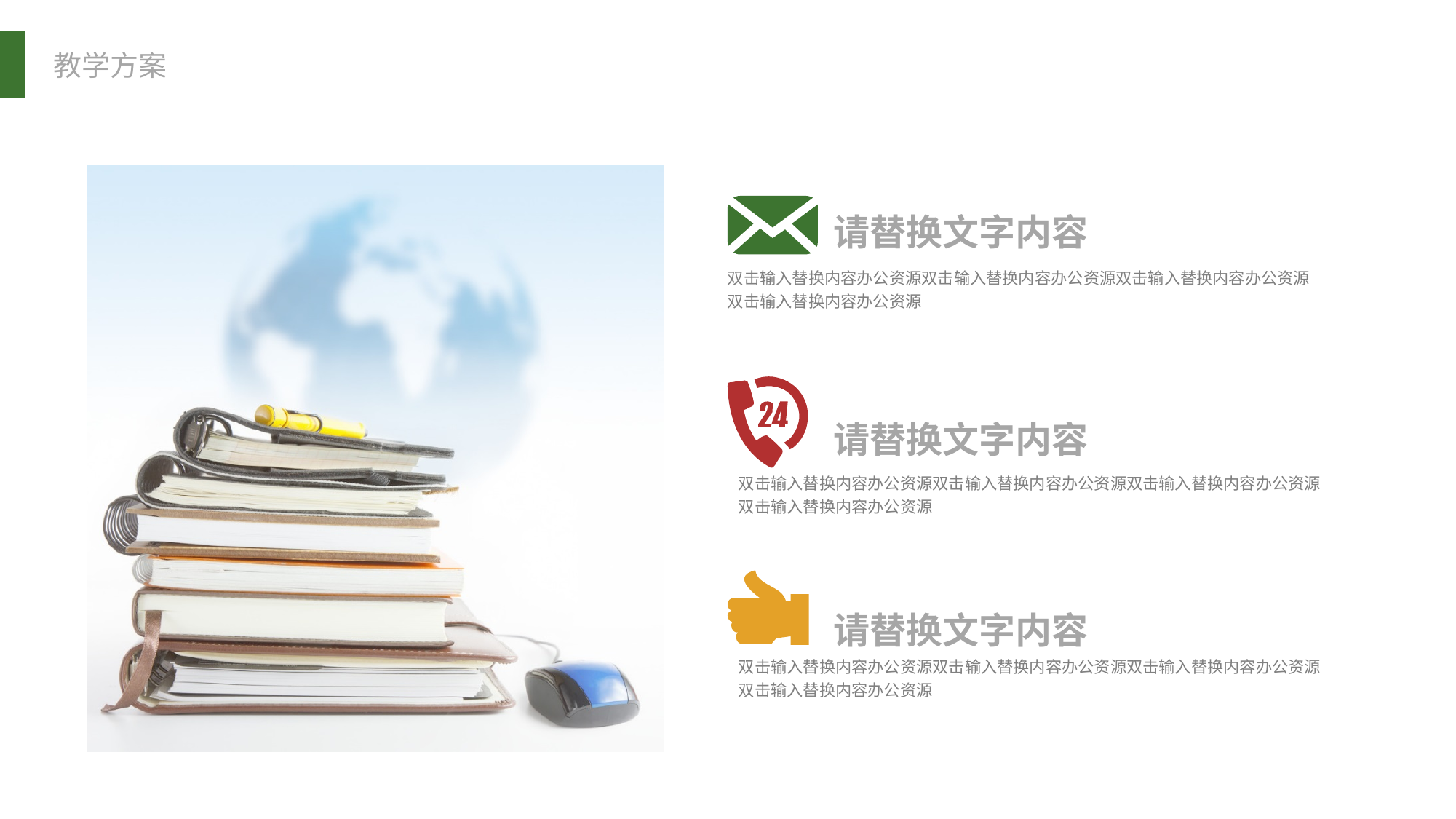

请替换文字内容
双击输入替换内容办公资源双击输入替换内容办公资源双击输入替换内容办公资源双击输入替换内容办公资源

请替换文字内容
双击输入替换内容办公资源双击输入替换内容办公资源双击输入替换内容办公资源双击输入替换内容办公资源

请替换文字内容
双击输入替换内容办公资源双击输入替换内容办公资源双击输入替换内容办公资源双击输入替换内容办公资源